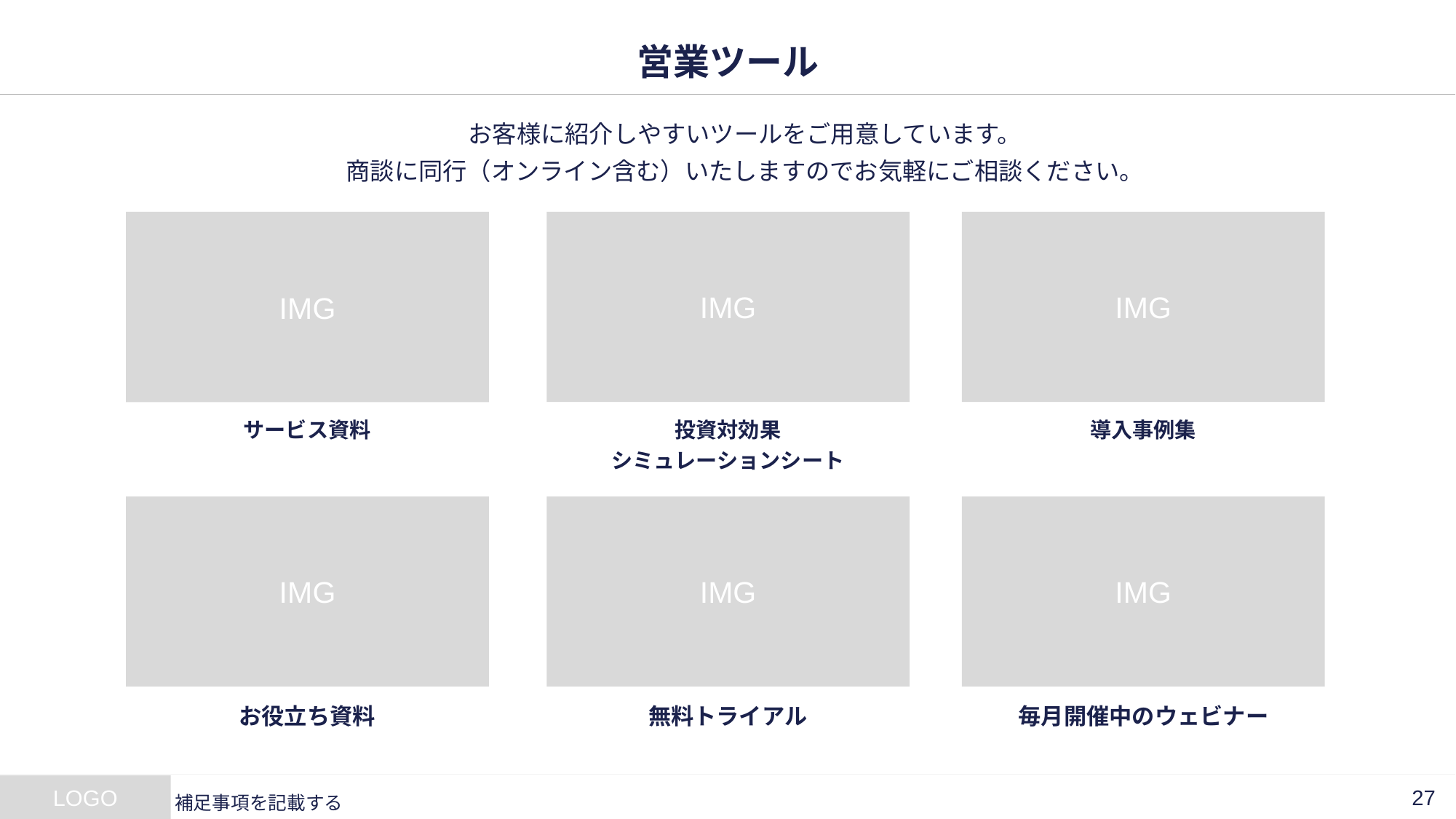

# 営業ツール
お客様に紹介しやすいツールをご用意しています。
商談に同行（オンライン含む）いたしますのでお気軽にご相談ください。
IMG
IMG
IMG
サービス資料
投資対効果
シミュレーションシート
導入事例集
IMG
IMG
IMG
お役立ち資料
無料トライアル
毎月開催中のウェビナー
補足事項を記載する
27